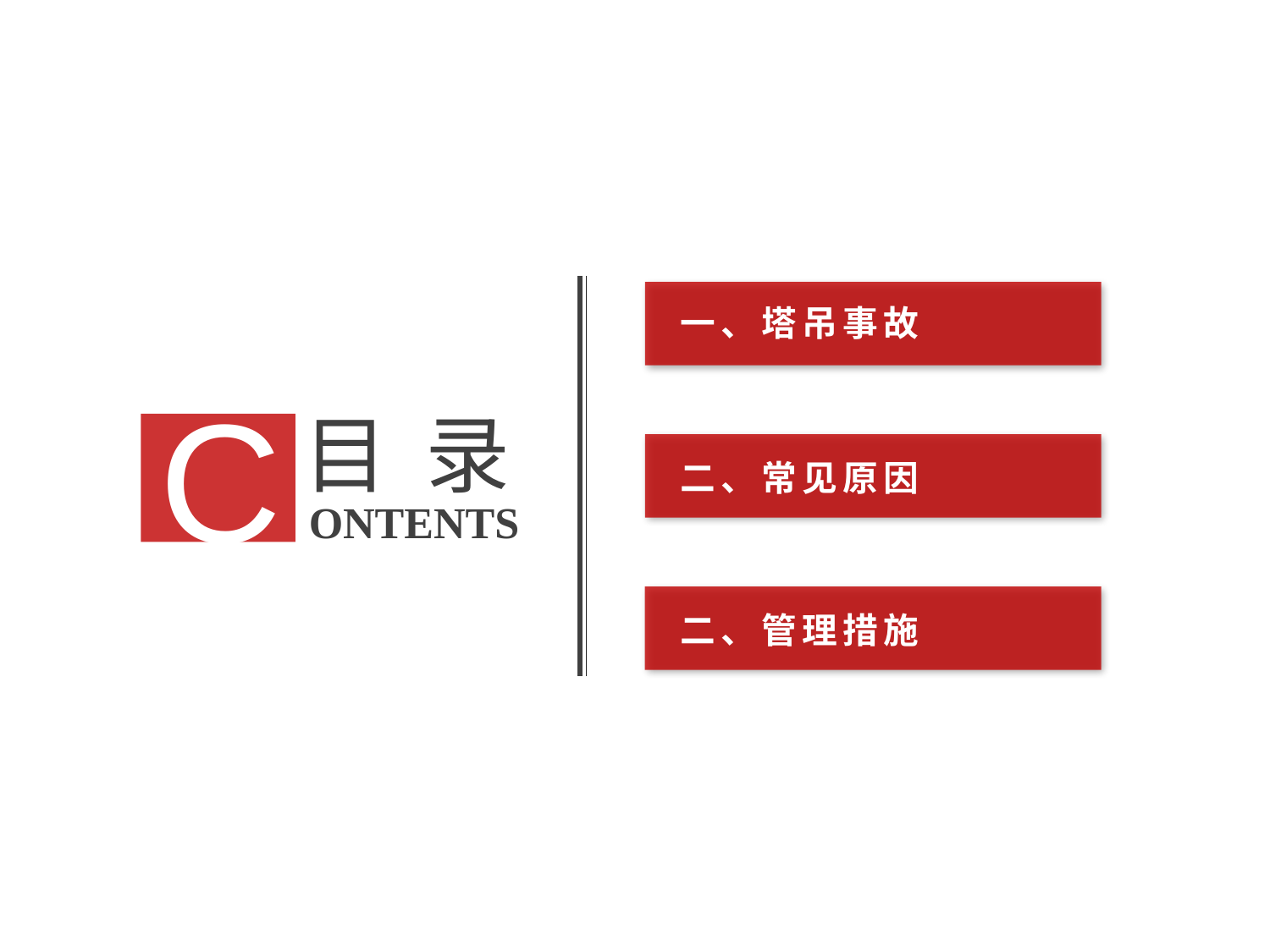

一、塔吊事故

二、常见原因

二、管理措施
C
目  录

ONTENTS